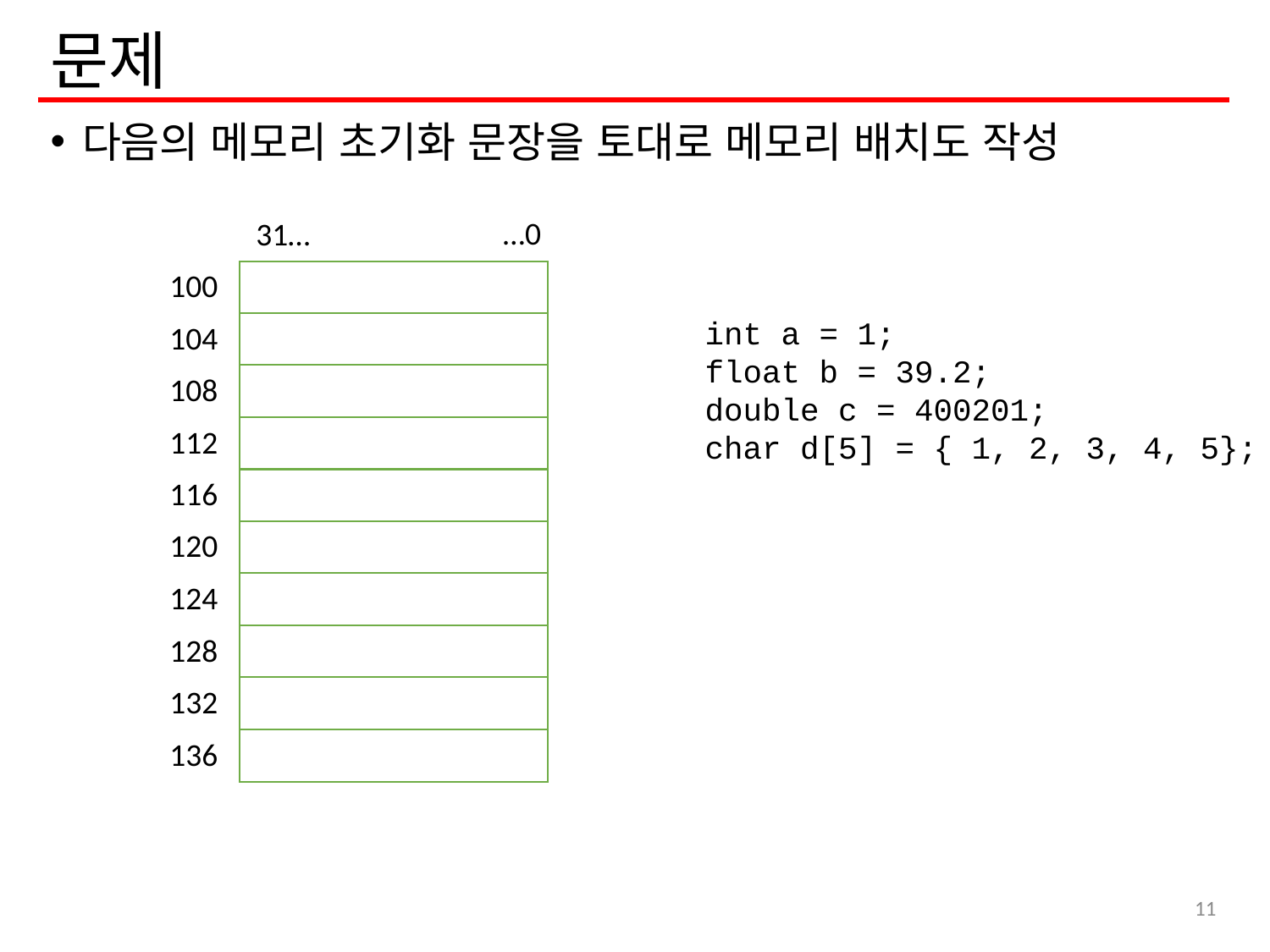

# 문제
다음의 메모리 초기화 문장을 토대로 메모리 배치도 작성
…0
31…
100
1
104

108
39.2
112

116

120
400201
124

128

132

136

a
int a = 1;
float b = 39.2;
double c = 400201;
char d[5] = { 1, 2, 3, 4, 5};
b
c
1
132
2
133
3
134
b
4
135
5
136
11